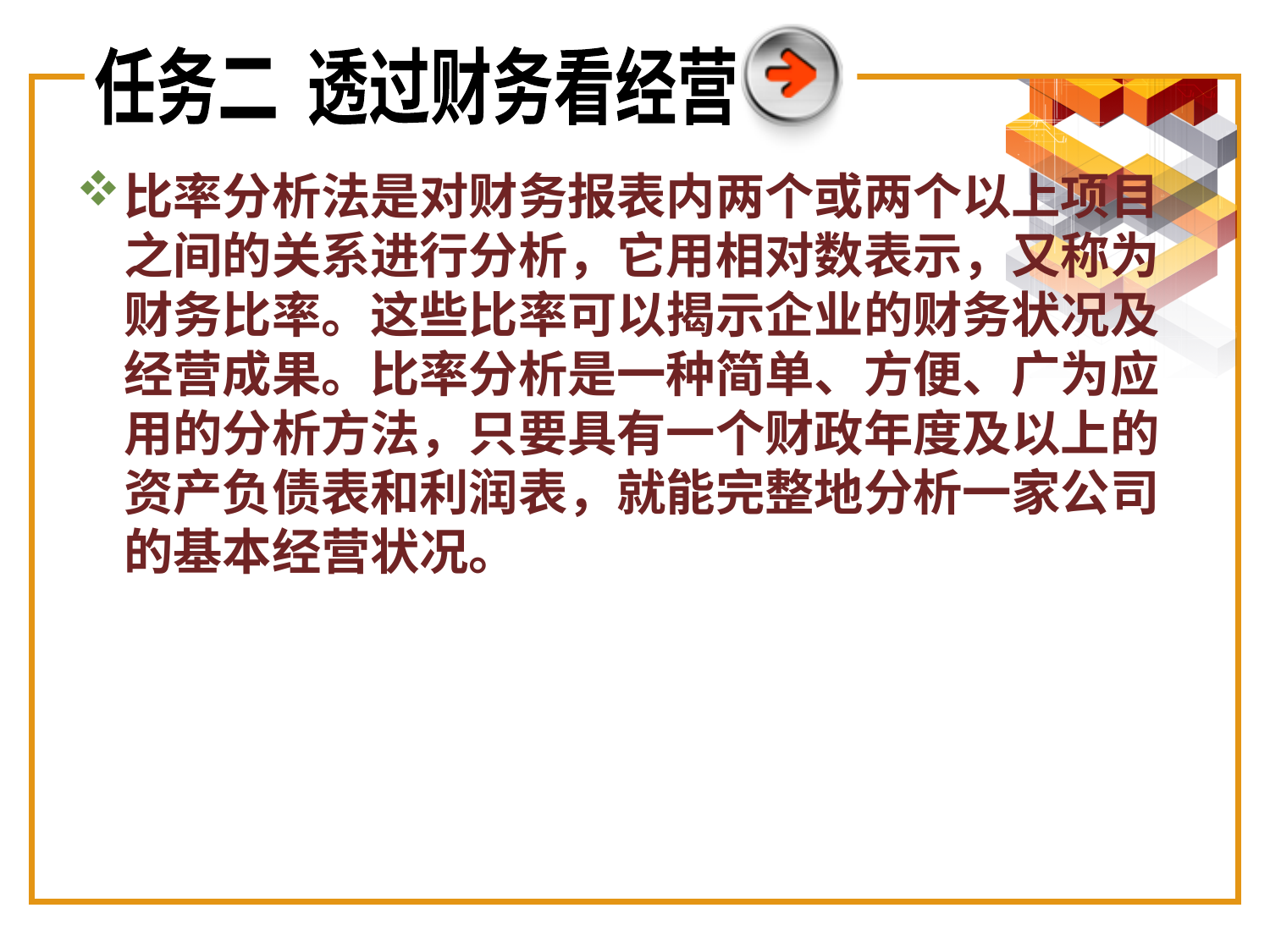

任务二  透过财务看经营
比率分析法是对财务报表内两个或两个以上项目之间的关系进行分析，它用相对数表示，又称为财务比率。这些比率可以揭示企业的财务状况及经营成果。比率分析是一种简单、方便、广为应用的分析方法，只要具有一个财政年度及以上的资产负债表和利润表，就能完整地分析一家公司的基本经营状况。